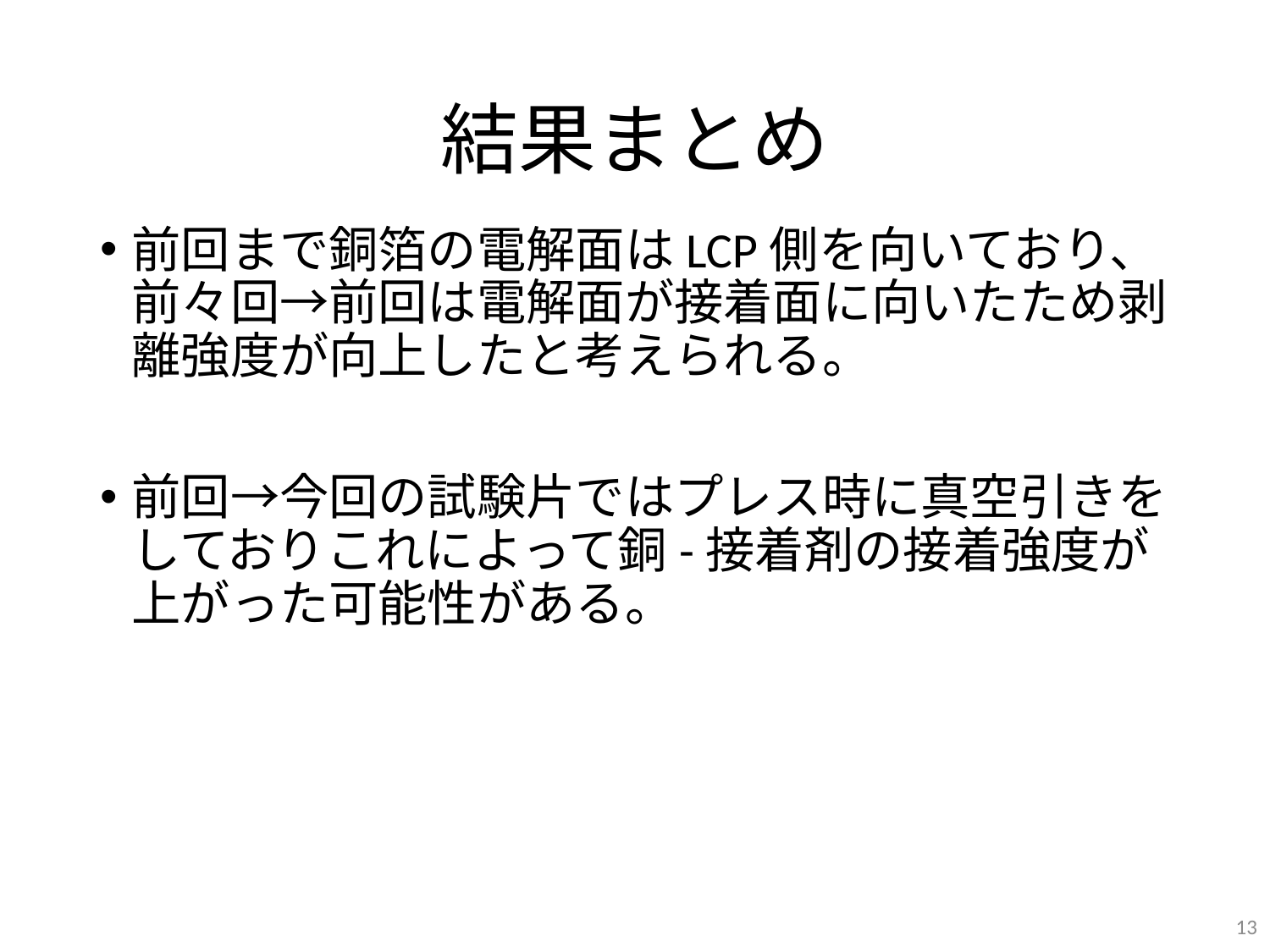

# 結果まとめ
前回まで銅箔の電解面はLCP側を向いており、前々回→前回は電解面が接着面に向いたため剥離強度が向上したと考えられる。

前回→今回の試験片ではプレス時に真空引きをしておりこれによって銅-接着剤の接着強度が上がった可能性がある。

13